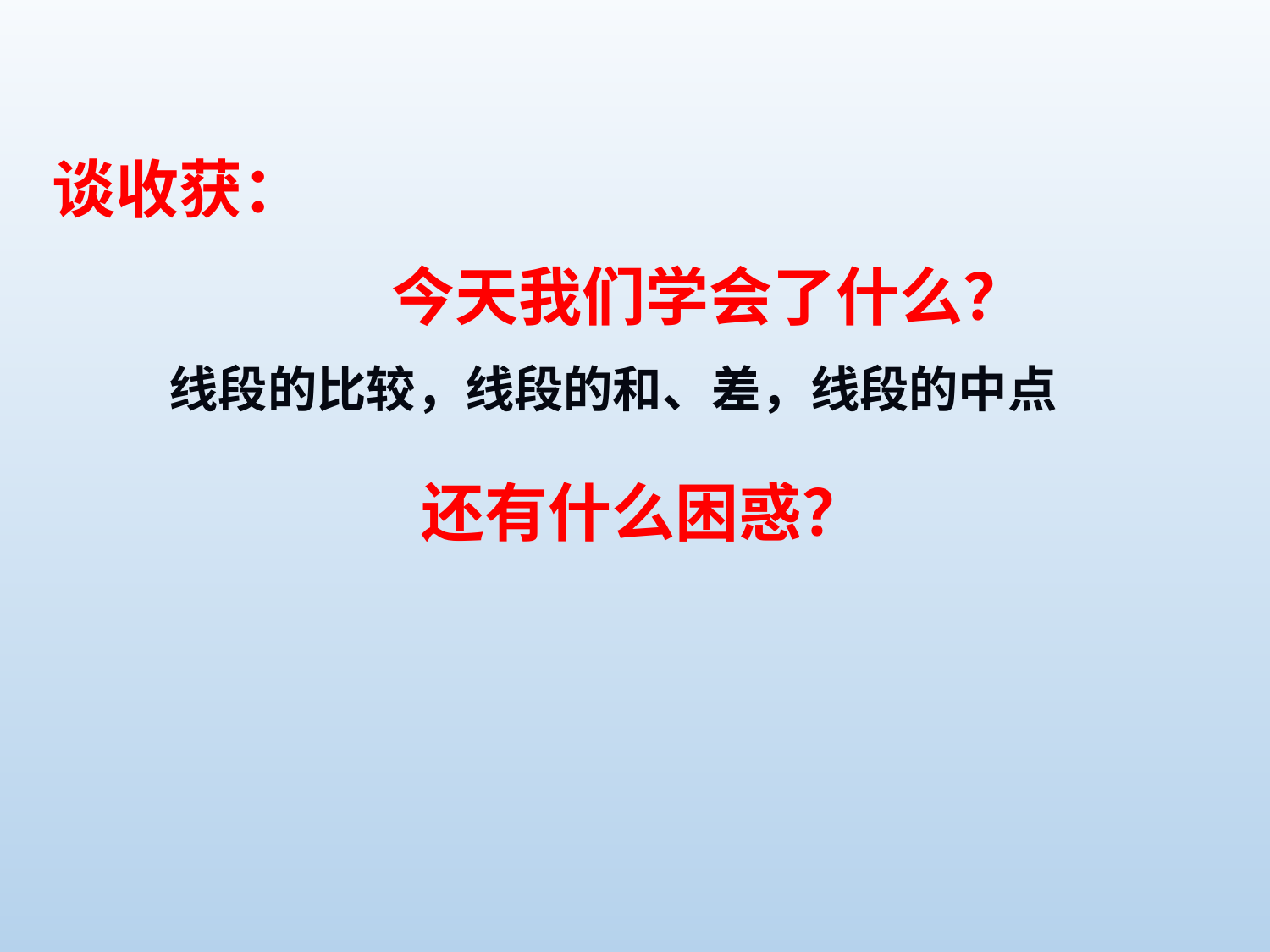

谈收获：
        今天我们学会了什么？

还有什么困惑？
线段的比较，线段的和、差，线段的中点